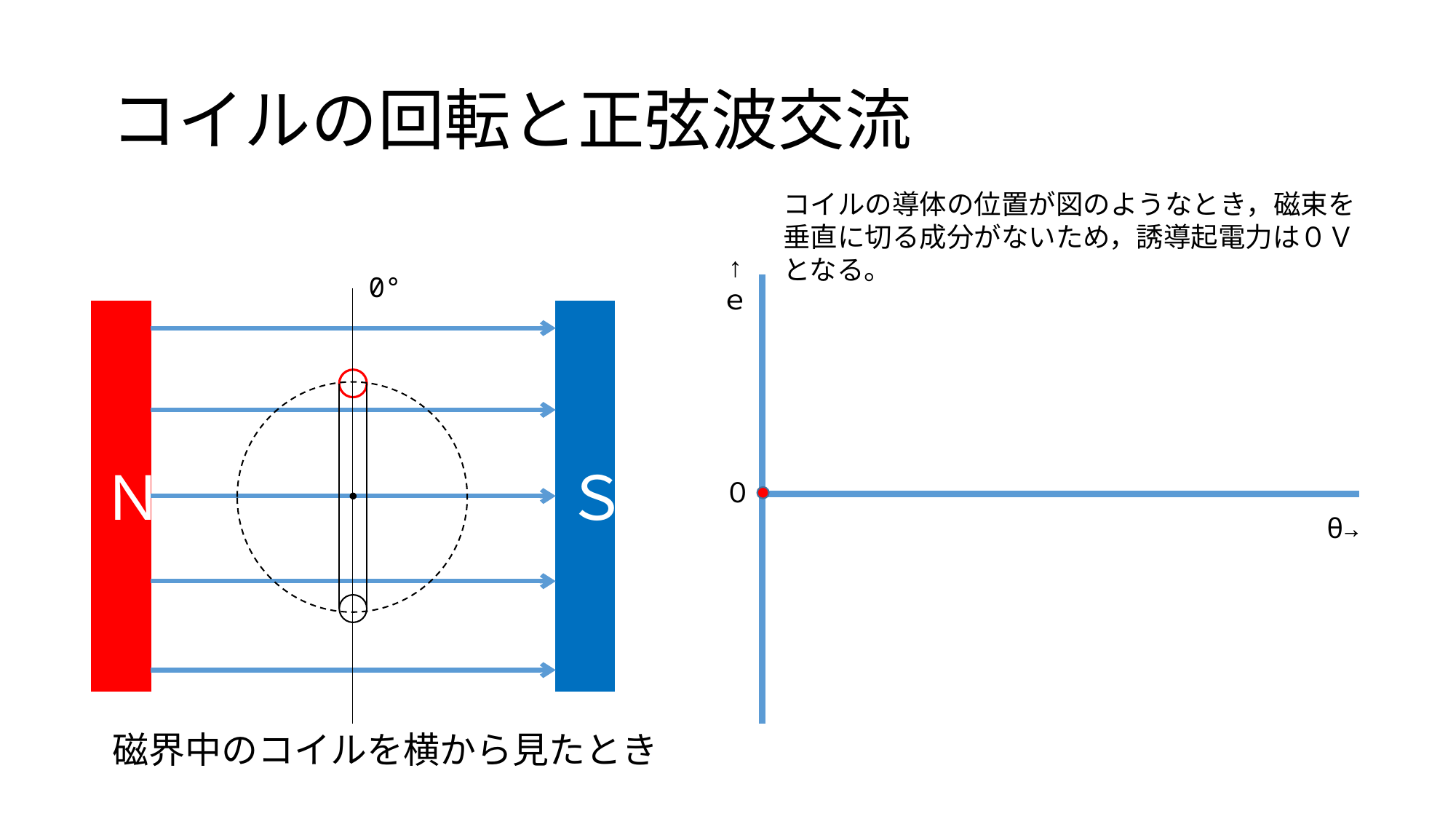

# コイルの回転と正弦波交流
コイルの導体の位置が図のようなとき，磁束を
垂直に切る成分がないため，誘導起電力は０Ｖ
となる。
↑
ｅ
0°
Ｎ
Ｓ

０

θ→
磁界中のコイルを横から見たとき